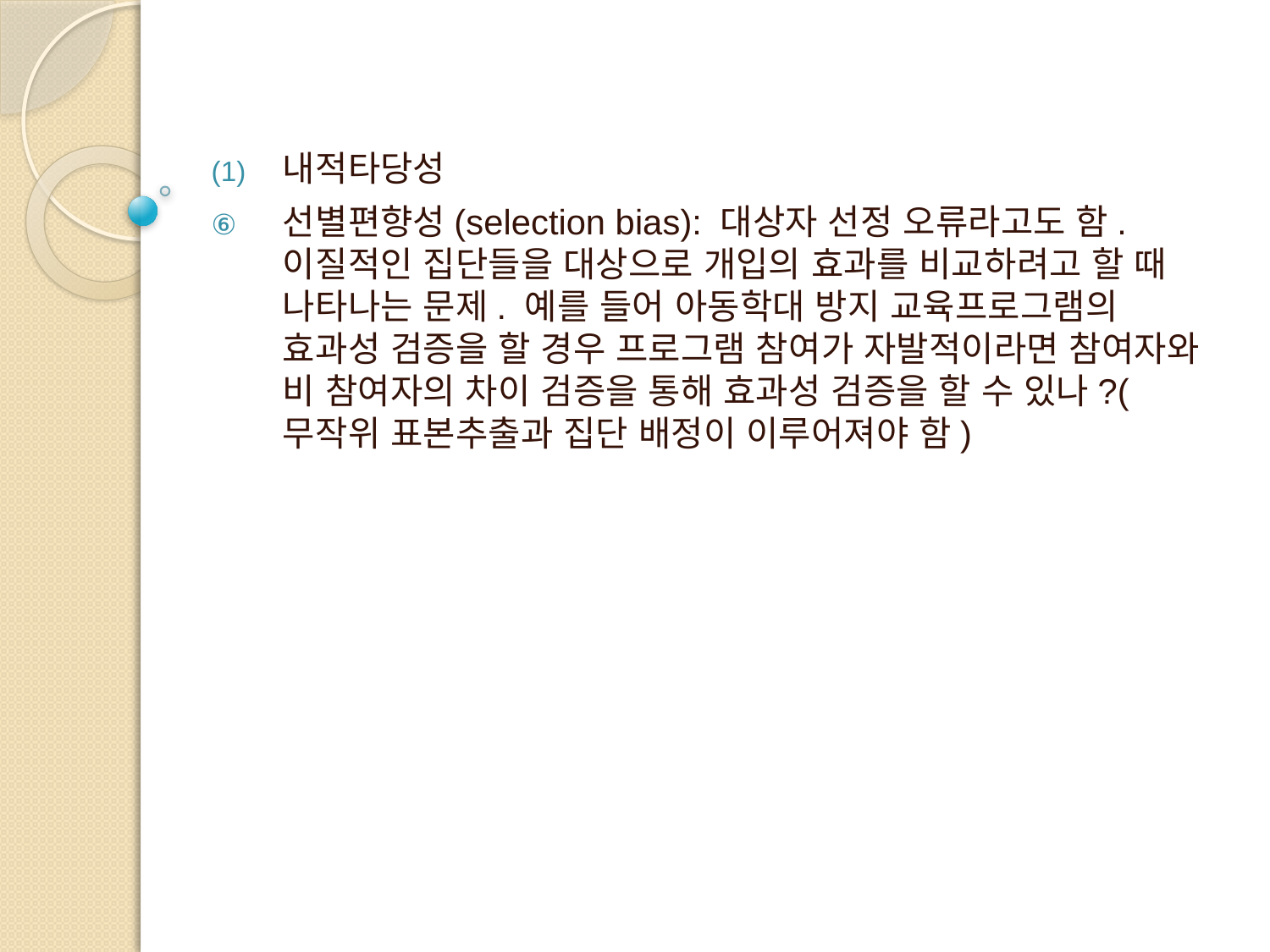

내적타당성
선별편향성(selection bias): 대상자 선정 오류라고도 함. 이질적인 집단들을 대상으로 개입의 효과를 비교하려고 할 때 나타나는 문제. 예를 들어 아동학대 방지 교육프로그램의 효과성 검증을 할 경우 프로그램 참여가 자발적이라면 참여자와 비 참여자의 차이 검증을 통해 효과성 검증을 할 수 있나?( 무작위 표본추출과 집단 배정이 이루어져야 함)